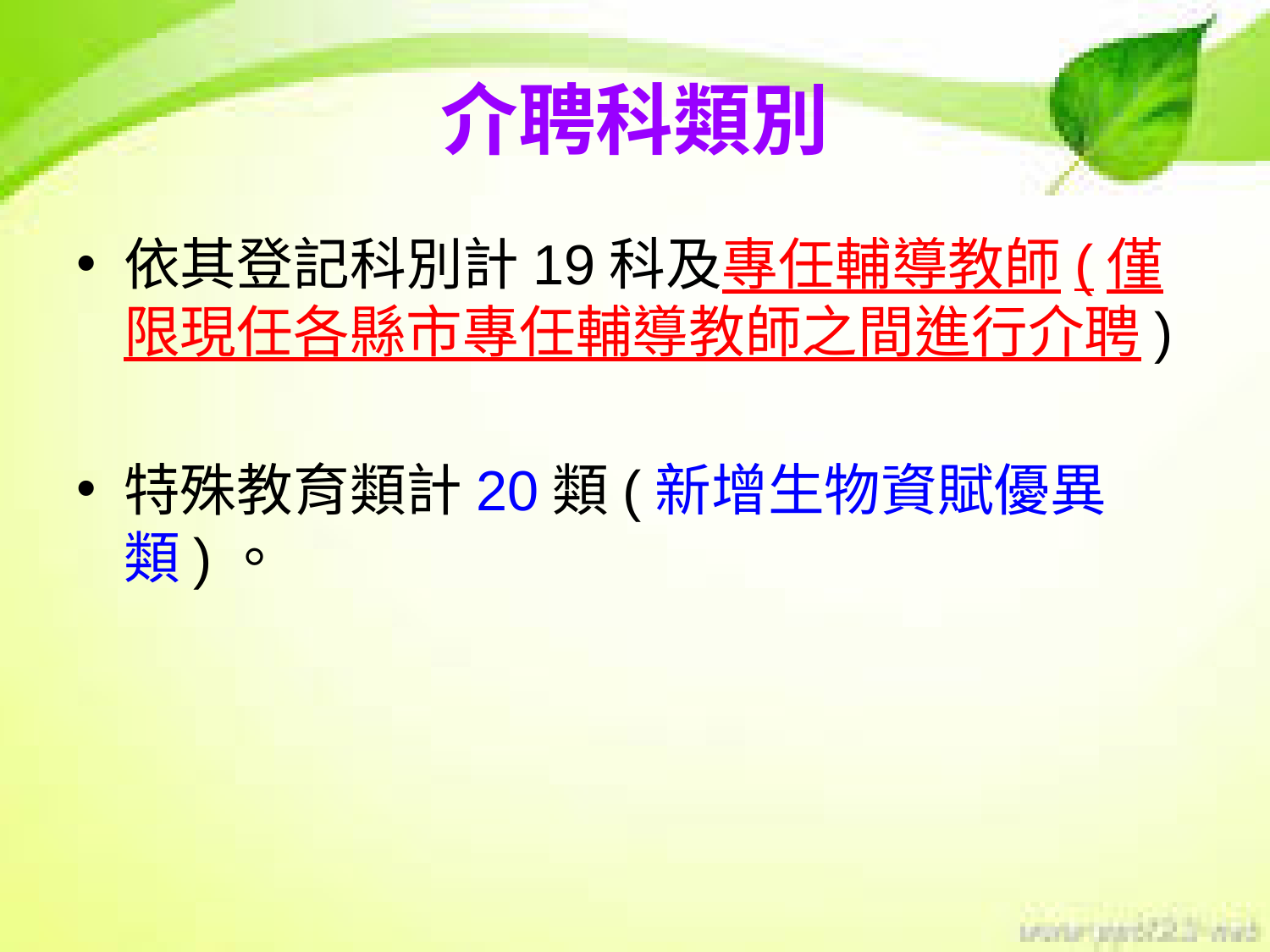

# 介聘科類別
依其登記科別計19科及專任輔導教師(僅限現任各縣市專任輔導教師之間進行介聘)

特殊教育類計20類(新增生物資賦優異類)。